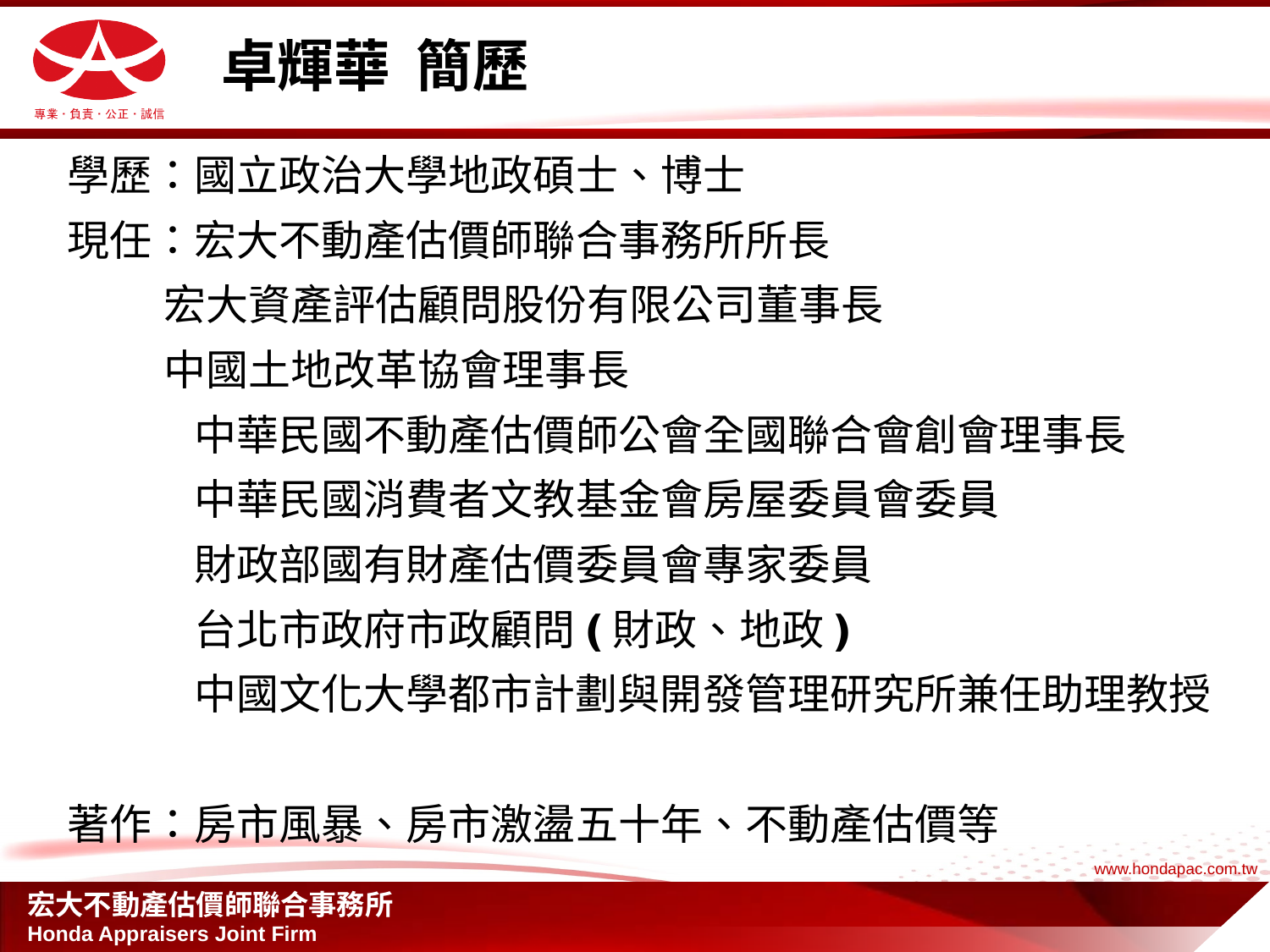

# 卓輝華  簡歷
學歷：國立政治大學地政碩士、博士
現任：宏大不動產估價師聯合事務所所長
         宏大資產評估顧問股份有限公司董事長
         中國土地改革協會理事長
　　　中華民國不動產估價師公會全國聯合會創會理事長
　　　中華民國消費者文教基金會房屋委員會委員
　　　財政部國有財產估價委員會專家委員
　　　台北市政府市政顧問(財政、地政)
　　　中國文化大學都市計劃與開發管理研究所兼任助理教授

著作：房市風暴、房市激盪五十年、不動產估價等